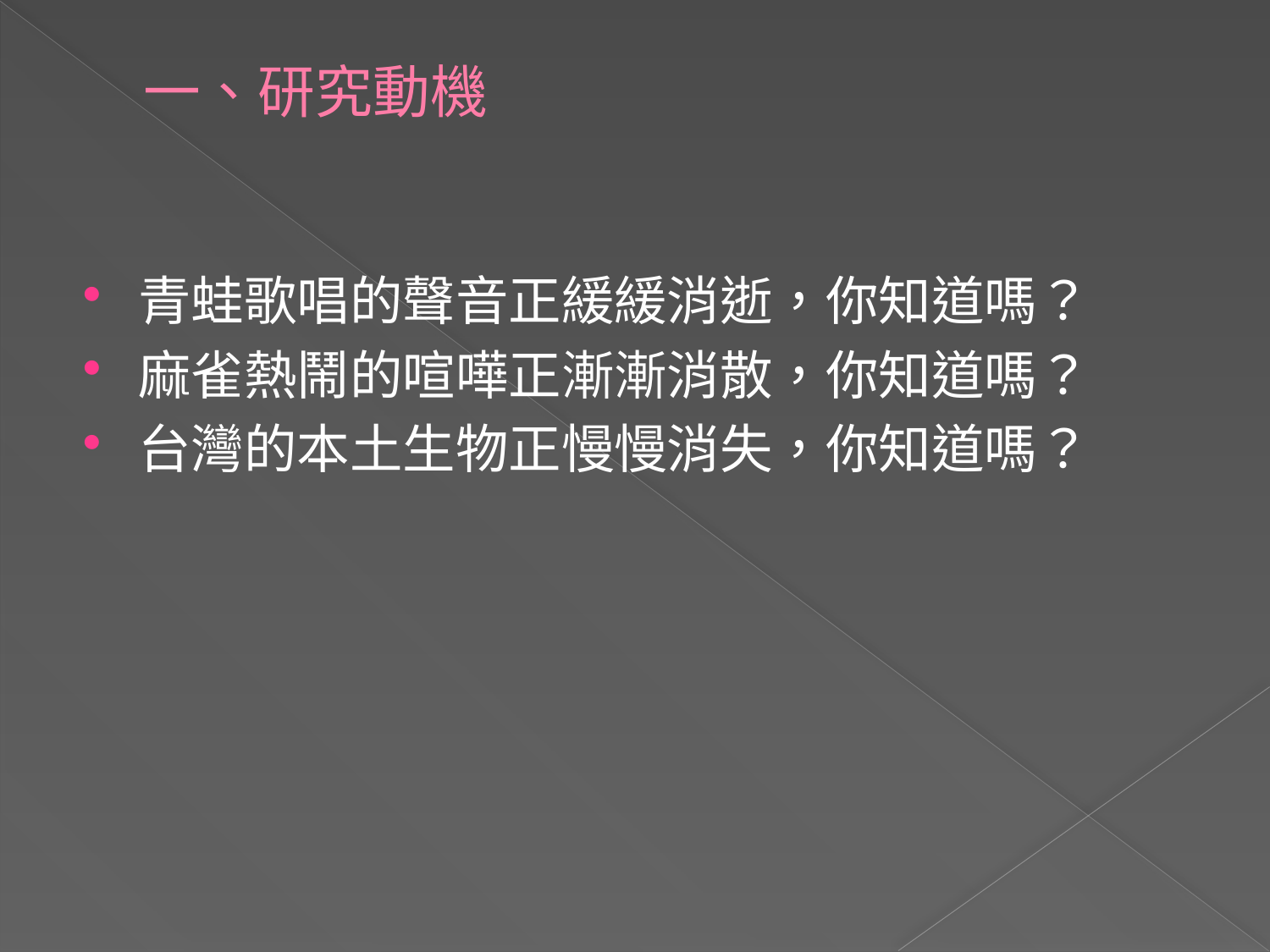

# 一、研究動機
青蛙歌唱的聲音正緩緩消逝，你知道嗎？
麻雀熱鬧的喧嘩正漸漸消散，你知道嗎？
台灣的本土生物正慢慢消失，你知道嗎？